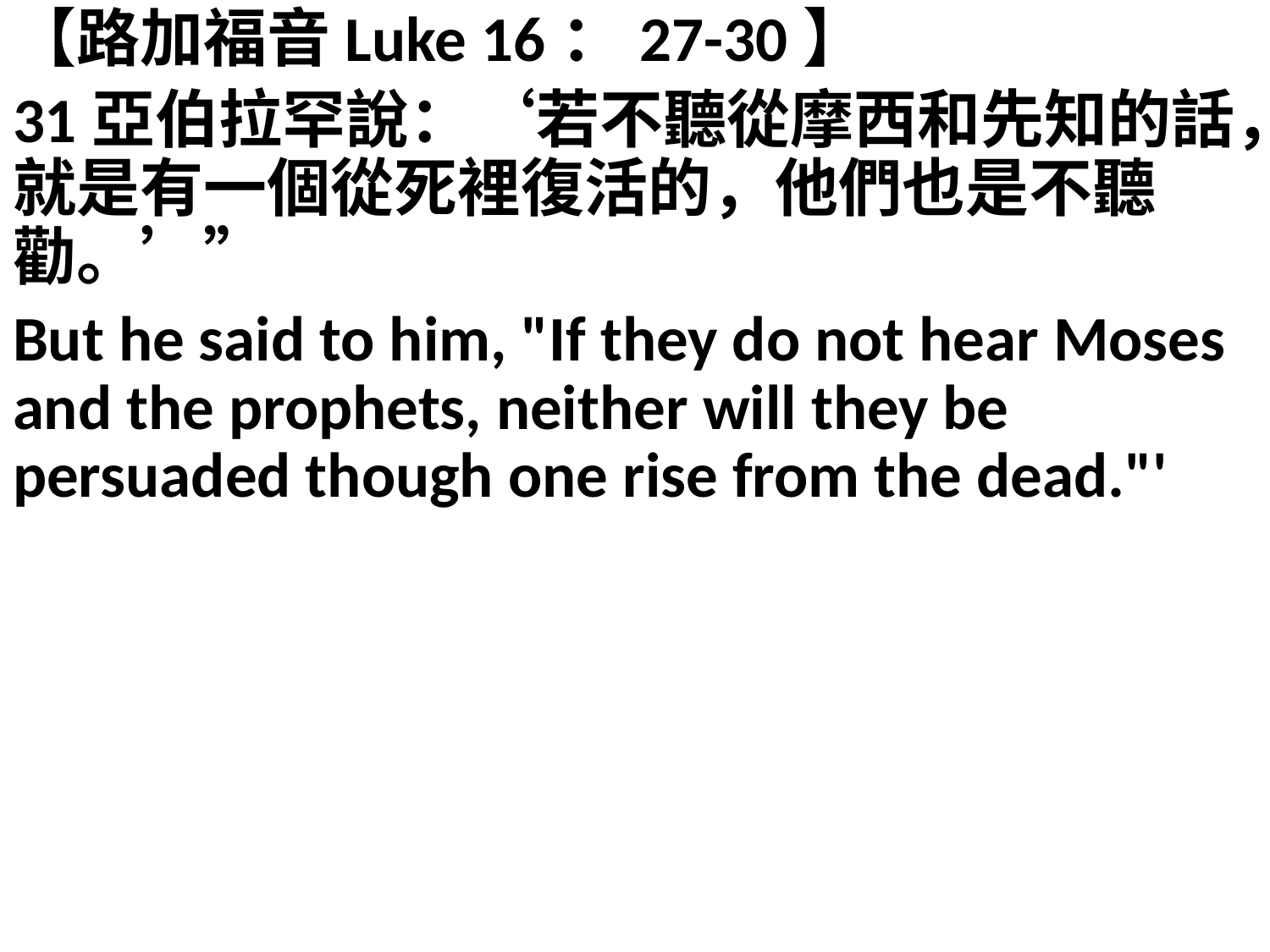

【路加福音Luke 16：27-30】
31亞伯拉罕說：‘若不聽從摩西和先知的話，就是有一個從死裡復活的，他們也是不聽勸。’”
But he said to him, "If they do not hear Moses and the prophets, neither will they be persuaded though one rise from the dead."'